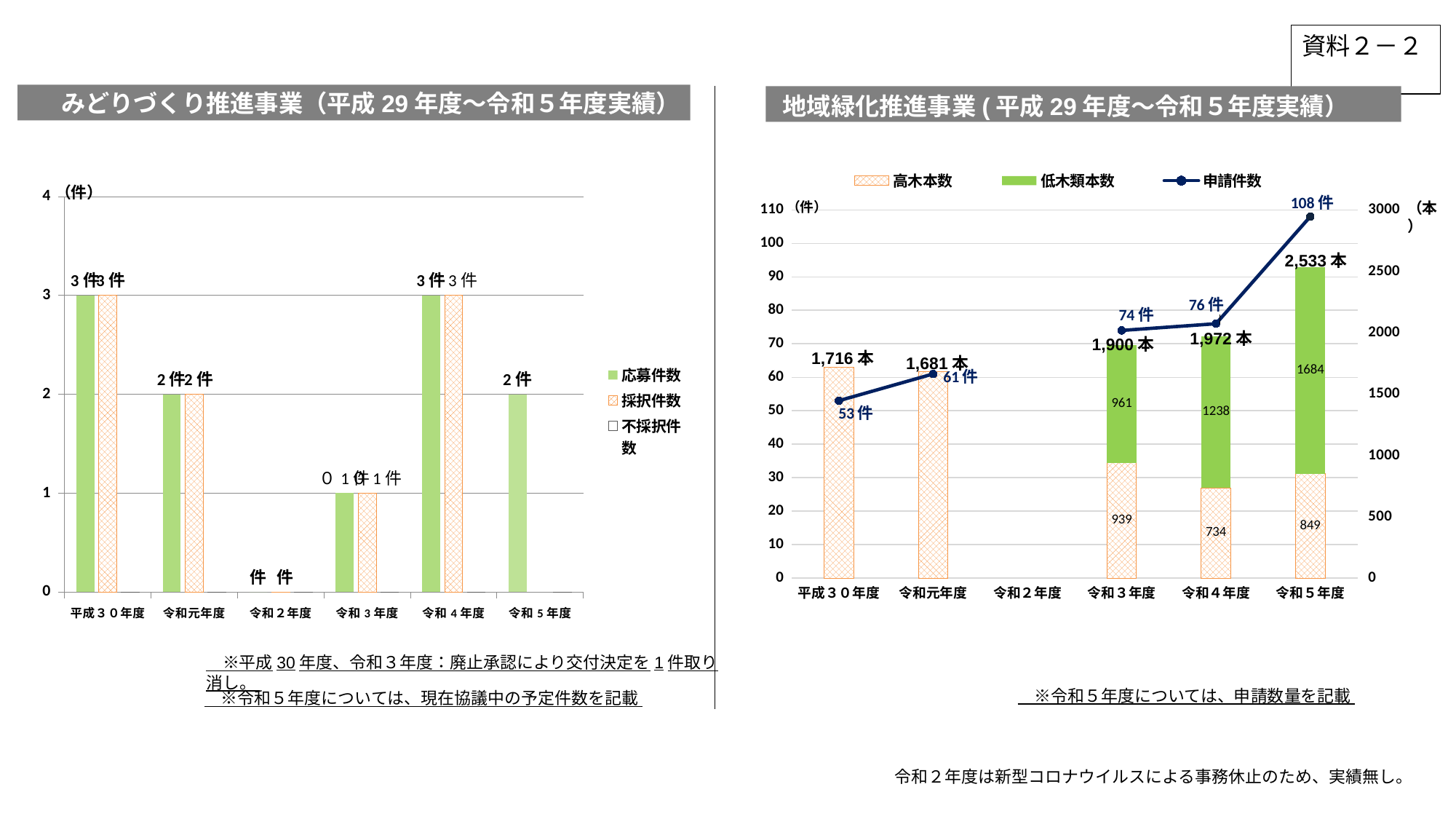

資料２－２

みどりづくり推進事業（平成29年度～令和５年度実績）

地域緑化推進事業(平成29年度～令和５年度実績）

### Chart

| Category | 高木本数 | 低木類本数 | 申請件数 |
|---|---|---|---|
| 平成３０年度 | 1716.0 | 0.0 | 53.0 |
| 令和元年度 | 1681.0 | 0.0 | 61.0 |
| 令和２年度 | None | None | None |
| 令和３年度 | 939.0 | 961.0 | 74.0 |
| 令和４年度 | 734.0 | 1238.0 | 76.0 |
| 令和５年度 | 849.0 | 1684.0 | 108.0 |

### Chart

| Category | 応募件数 | 採択件数 | 不採択件数　　　　  |
|---|---|---|---|
| 平成３０年度 | 3.0 | 3.0 | 0.0 |
| 令和元年度 | 2.0 | 2.0 | 0.0 |
| 令和２年度 | 0.0 | 0.0 | 0.0 |
| 令和3年度 | 1.0 | 1.0 | 0.0 |
| 令和4年度 | 3.0 | 3.0 | 0.0 |
| 令和5年度 | 2.0 | None | 0.0 |
（本）
2,533本

1,972本

1,900本

1,716本

1,681本

　※平成30年度、令和３年度：廃止承認により交付決定を1件取り消し。
　※令和５年度については、申請数量を記載
　※令和５年度については、現在協議中の予定件数を記載
令和２年度は新型コロナウイルスによる事務休止のため、実績無し。